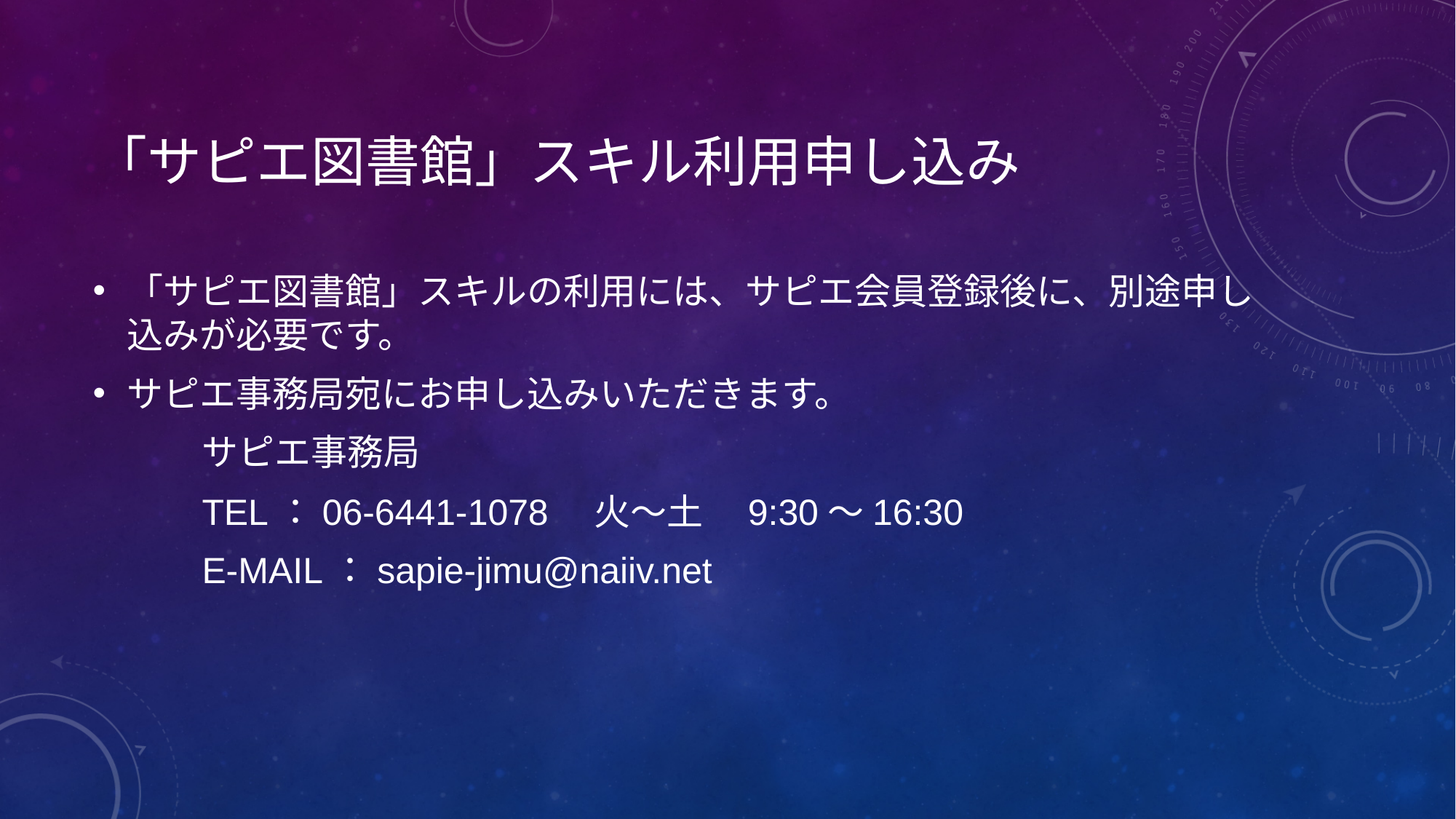

# 「サピエ図書館」スキル利用申し込み
「サピエ図書館」スキルの利用には、サピエ会員登録後に、別途申し込みが必要です。
サピエ事務局宛にお申し込みいただきます。
	サピエ事務局
	TEL：06-6441-1078　火～土　9:30～16:30
	E-MAIL：sapie-jimu@naiiv.net